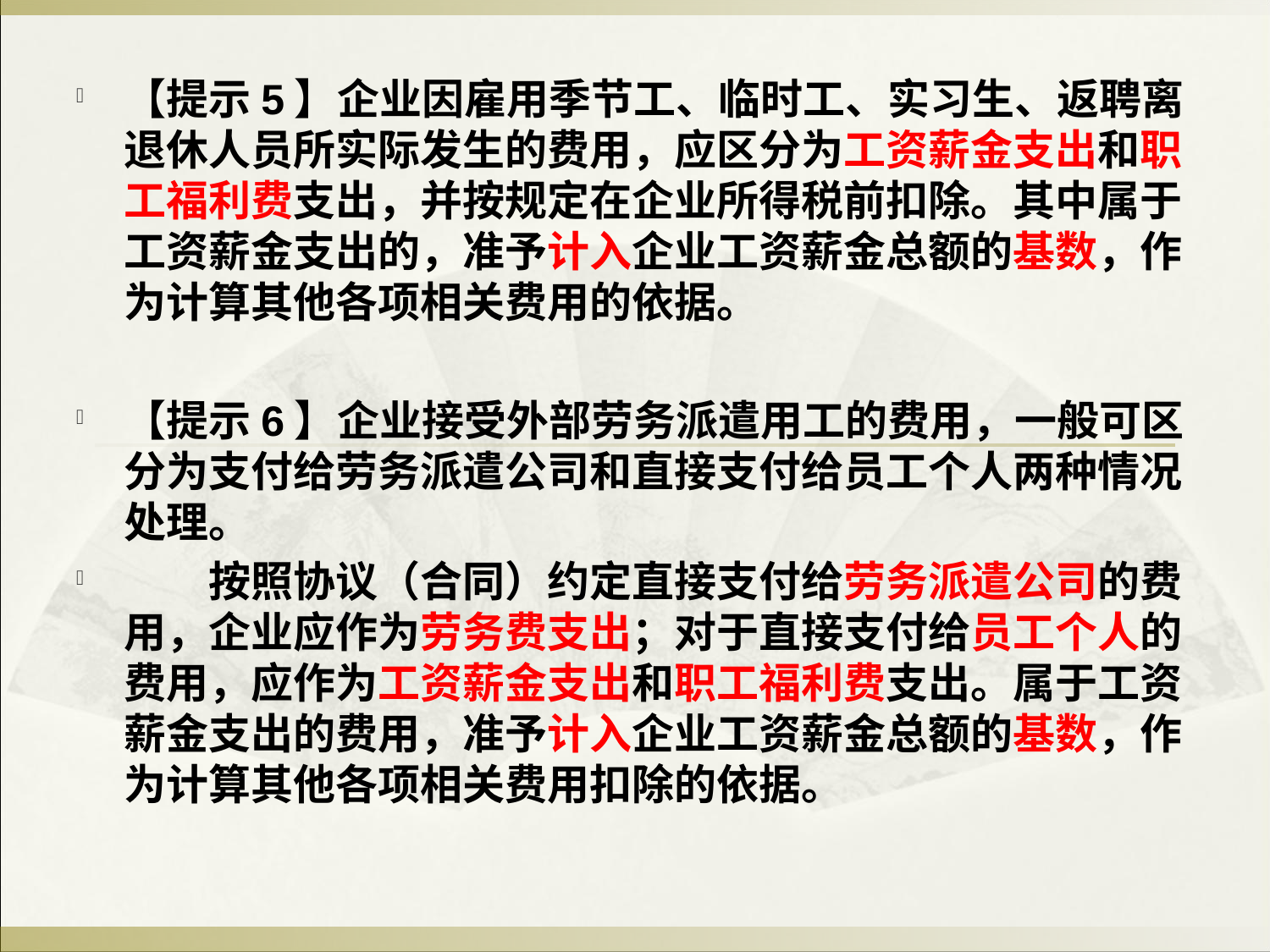

【提示5】企业因雇用季节工、临时工、实习生、返聘离退休人员所实际发生的费用，应区分为工资薪金支出和职工福利费支出，并按规定在企业所得税前扣除。其中属于工资薪金支出的，准予计入企业工资薪金总额的基数，作为计算其他各项相关费用的依据。

【提示6】企业接受外部劳务派遣用工的费用，一般可区分为支付给劳务派遣公司和直接支付给员工个人两种情况处理。
　　按照协议（合同）约定直接支付给劳务派遣公司的费用，企业应作为劳务费支出；对于直接支付给员工个人的费用，应作为工资薪金支出和职工福利费支出。属于工资薪金支出的费用，准予计入企业工资薪金总额的基数，作为计算其他各项相关费用扣除的依据。